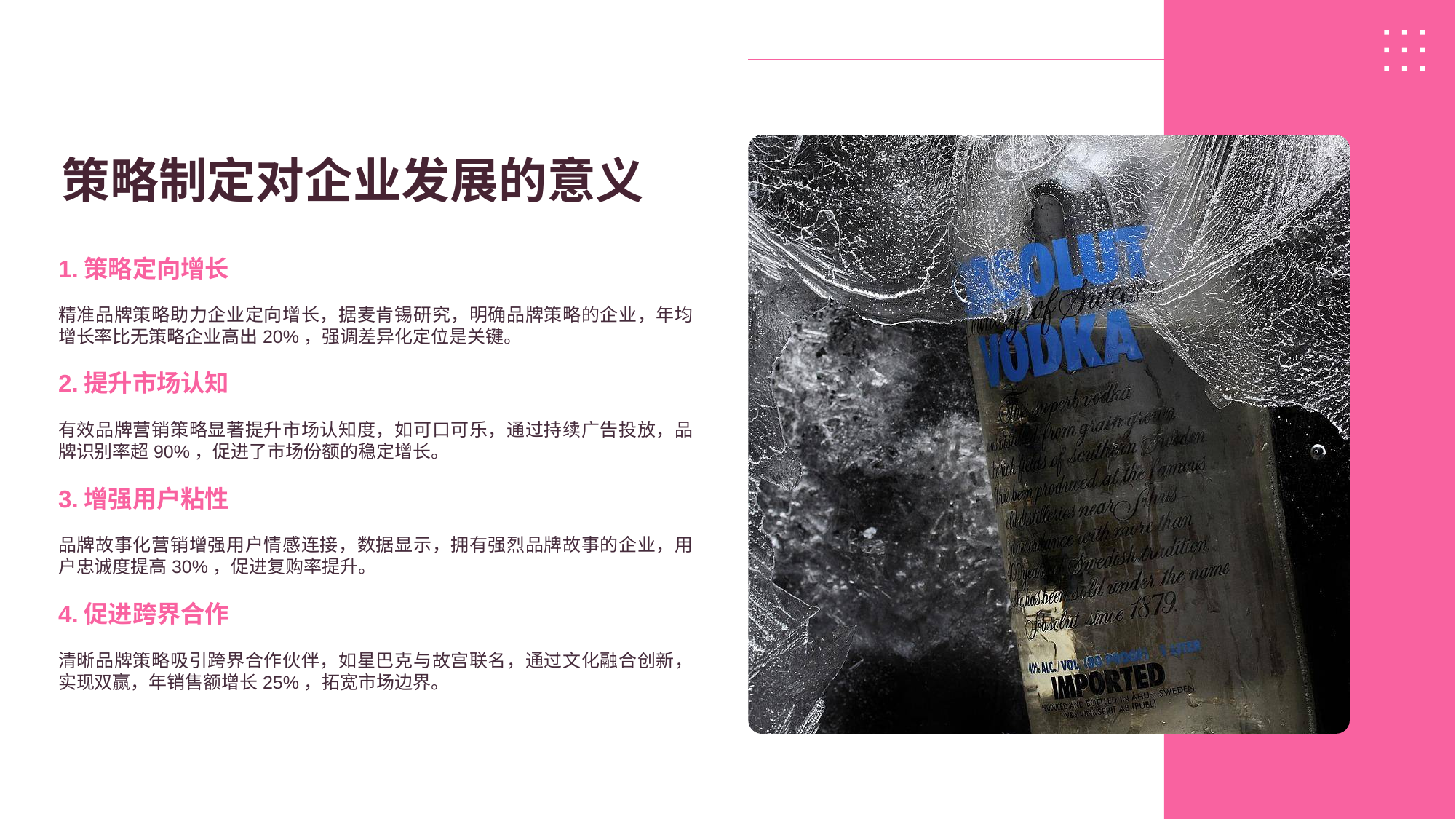

策略制定对企业发展的意义

1.策略定向增长
精准品牌策略助力企业定向增长，据麦肯锡研究，明确品牌策略的企业，年均增长率比无策略企业高出20%，强调差异化定位是关键。
2.提升市场认知
有效品牌营销策略显著提升市场认知度，如可口可乐，通过持续广告投放，品牌识别率超90%，促进了市场份额的稳定增长。
3.增强用户粘性
品牌故事化营销增强用户情感连接，数据显示，拥有强烈品牌故事的企业，用户忠诚度提高30%，促进复购率提升。
4.促进跨界合作
清晰品牌策略吸引跨界合作伙伴，如星巴克与故宫联名，通过文化融合创新，实现双赢，年销售额增长25%，拓宽市场边界。